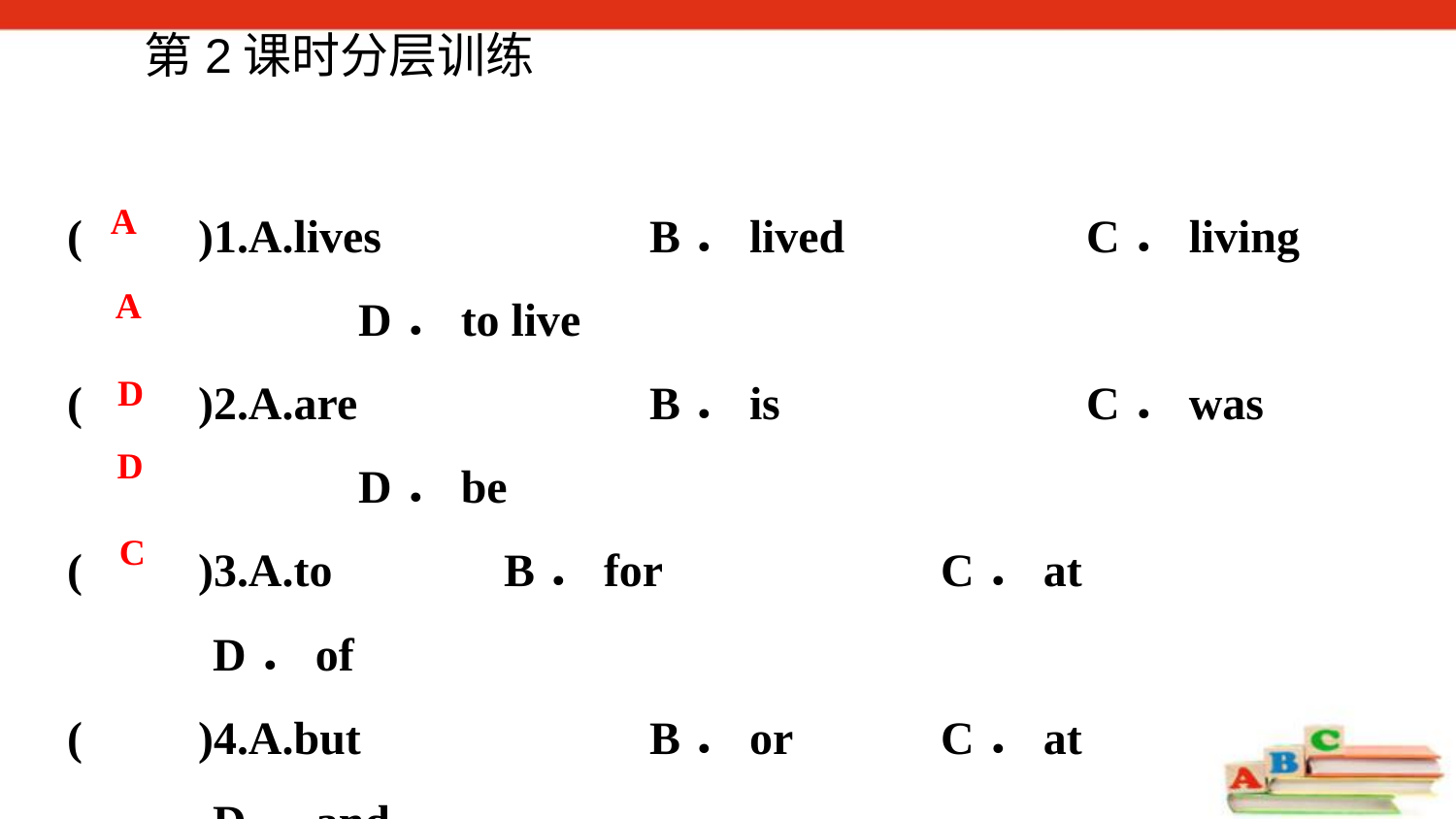

第2课时分层训练
(　　)1.A.lives  		B．lived		C．living  		D．to live
(　　)2.A.are  		B．is  		C．was  		D．be
(　　)3.A.to  		B．for  		C．at  		D．of
(　　)4.A.but   		B．or		C．at  		D．and
(　　)5.A.they  		B．them		C．their  		D．theirs
A
A
D
D
C